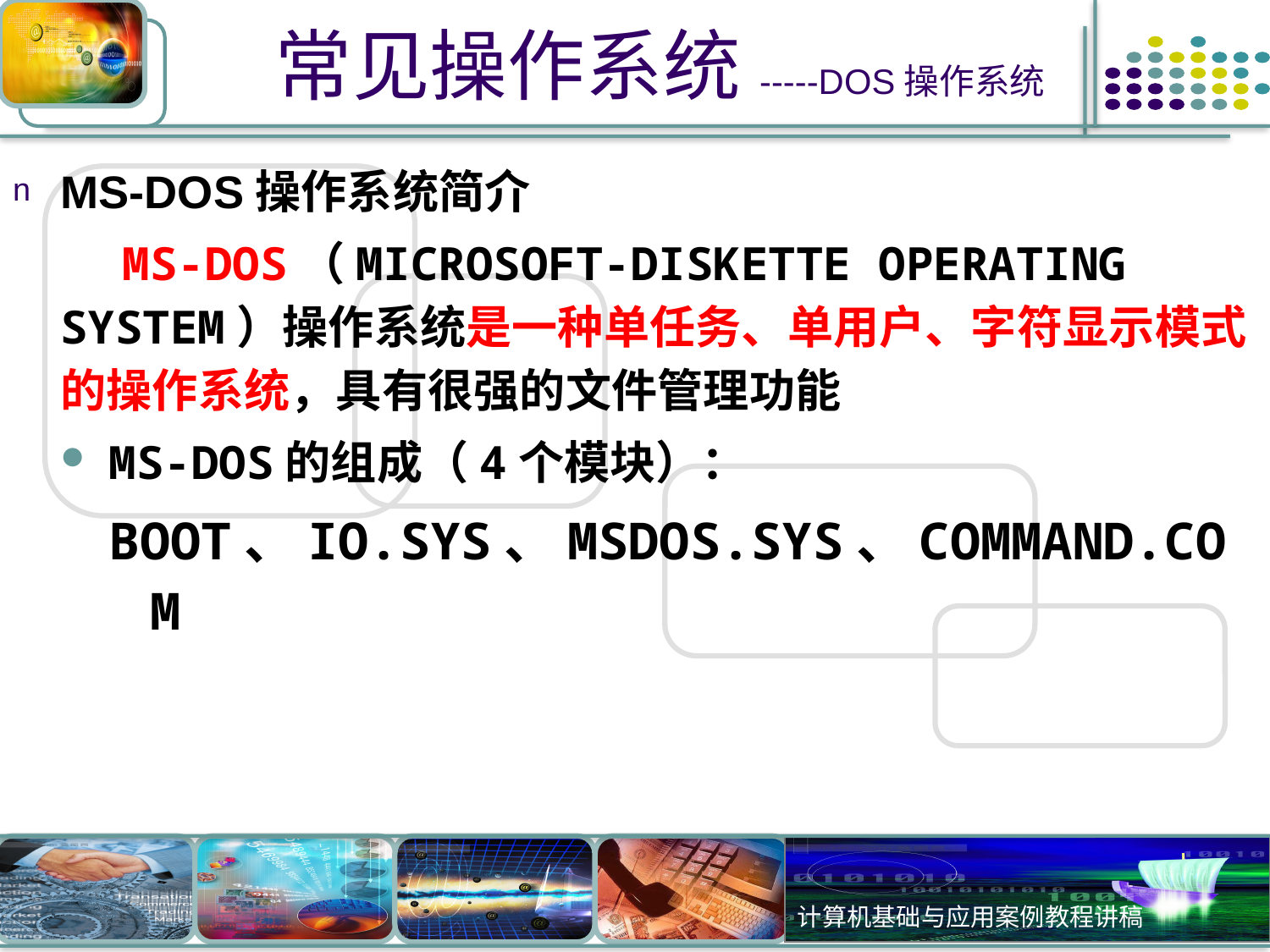

# 常见操作系统-----DOS操作系统
MS-DOS操作系统简介
    MS-DOS（MICROSOFT-DISKETTE OPERATING  SYSTEM）操作系统是一种单任务、单用户、字符显示模式的操作系统，具有很强的文件管理功能
MS-DOS的组成（4个模块）：
BOOT、IO.SYS、MSDOS.SYS、COMMAND.COM